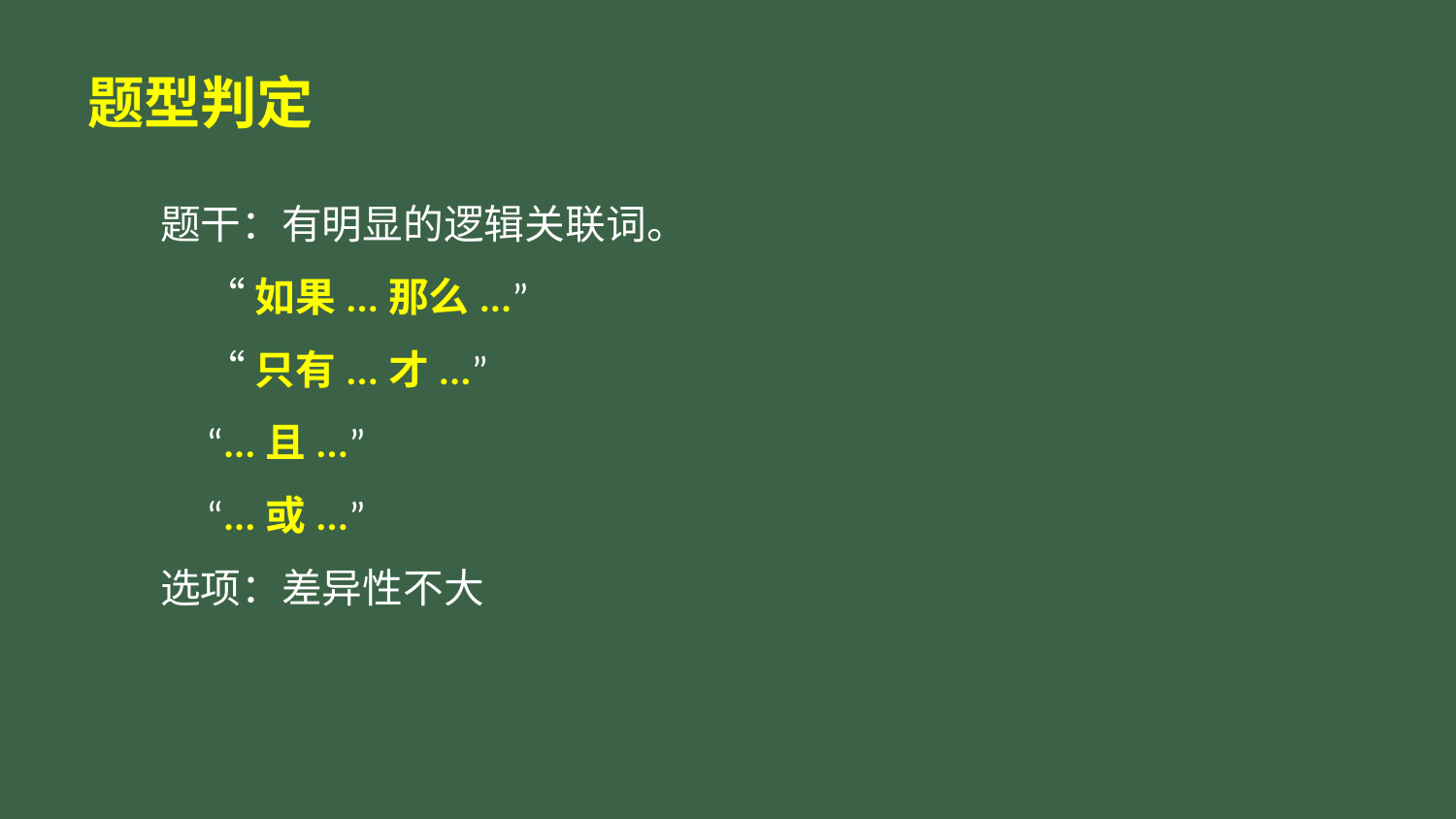

# 题型判定
题干：有明显的逻辑关联词。
     “如果...那么...”
     “只有...才...”
     “...且...”
     “...或...”
选项：差异性不大